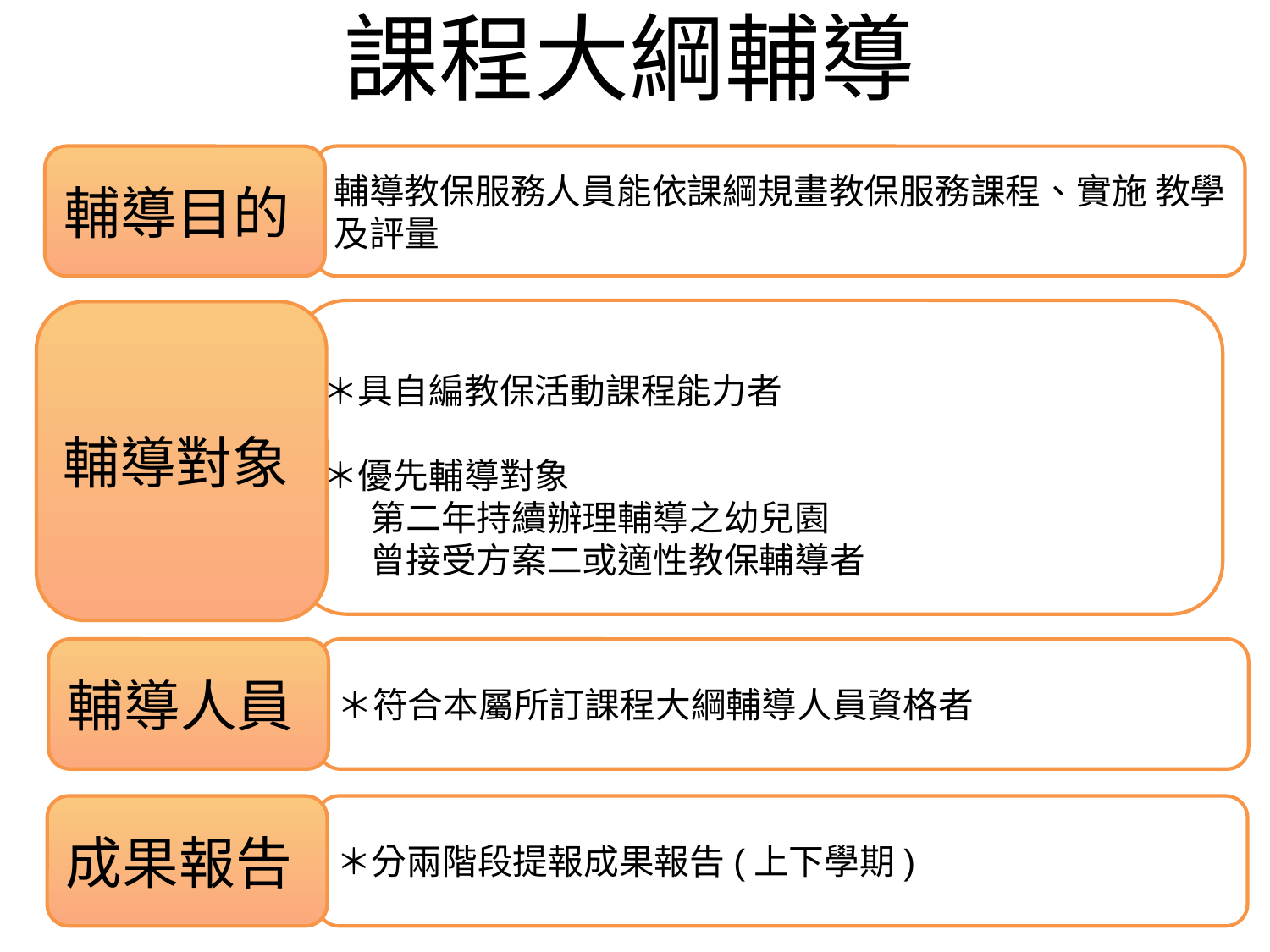

# 課程大綱輔導
輔導目的
輔導教保服務人員能依課綱規畫教保服務課程、實施 教學及評量

＊具自編教保活動課程能力者

＊優先輔導對象
     第二年持續辦理輔導之幼兒園
     曾接受方案二或適性教保輔導者

輔導對象
輔導人員
＊符合本屬所訂課程大綱輔導人員資格者
成果報告
＊分兩階段提報成果報告(上下學期)